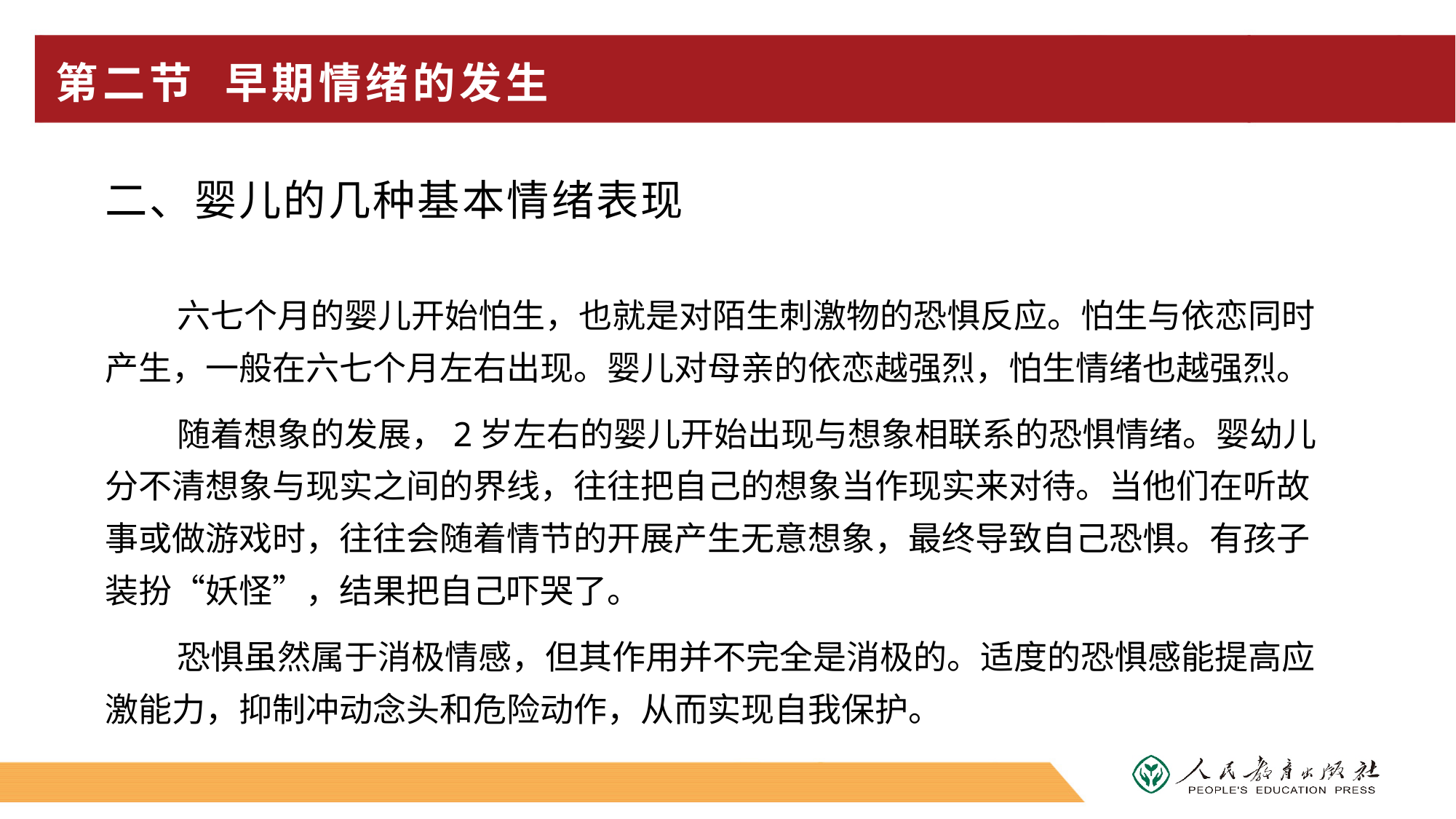

# 第二节  早期情绪的发生
二、婴儿的几种基本情绪表现
六七个月的婴儿开始怕生，也就是对陌生刺激物的恐惧反应。怕生与依恋同时产生，一般在六七个月左右出现。婴儿对母亲的依恋越强烈，怕生情绪也越强烈。
随着想象的发展，2岁左右的婴儿开始出现与想象相联系的恐惧情绪。婴幼儿分不清想象与现实之间的界线，往往把自己的想象当作现实来对待。当他们在听故事或做游戏时，往往会随着情节的开展产生无意想象，最终导致自己恐惧。有孩子装扮“妖怪”，结果把自己吓哭了。
恐惧虽然属于消极情感，但其作用并不完全是消极的。适度的恐惧感能提高应激能力，抑制冲动念头和危险动作，从而实现自我保护。